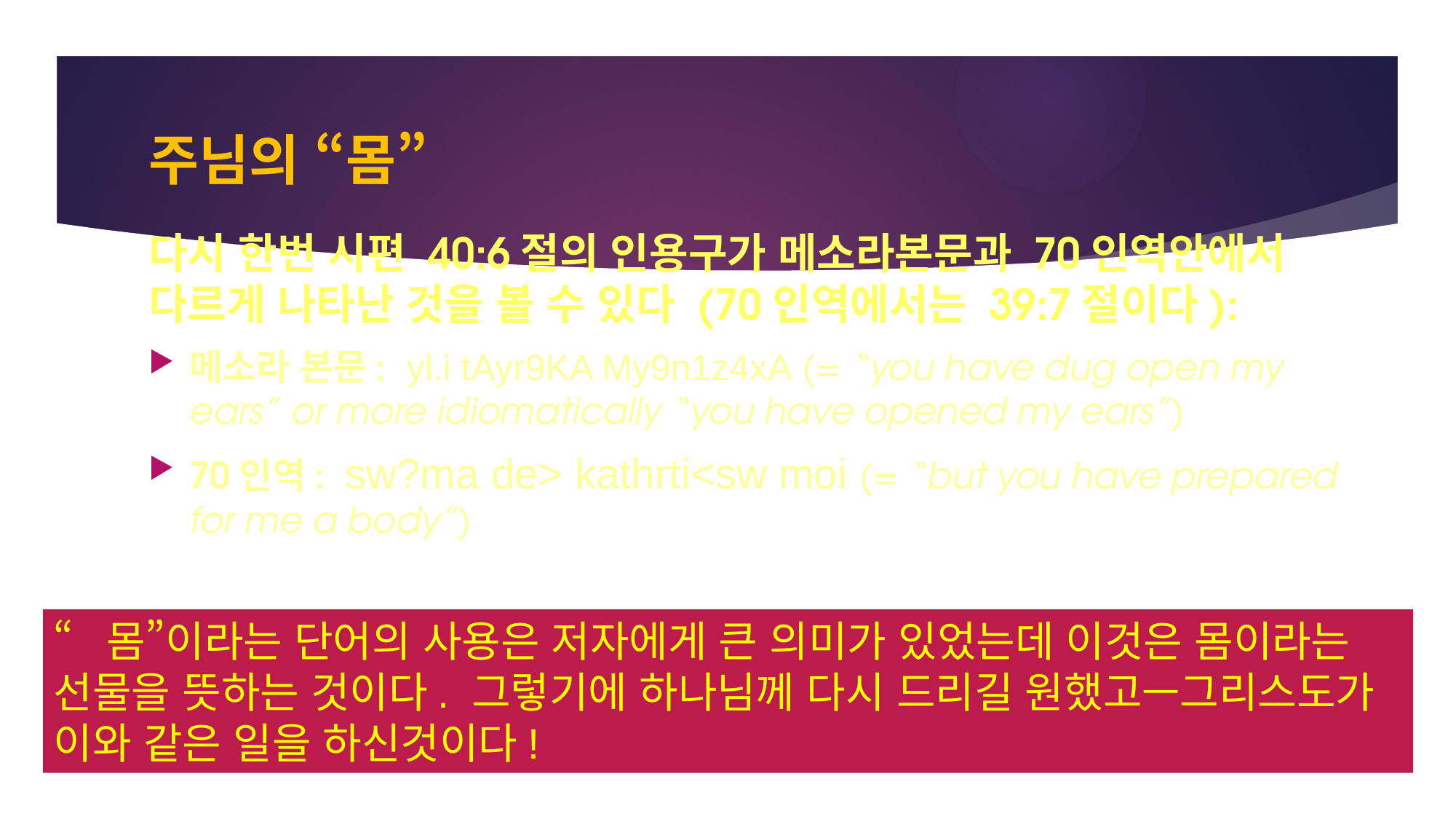

# 주님의 “몸”
다시 한번 시편 40:6절의 인용구가 메소라본문과 70인역안에서 다르게 나타난 것을 볼 수 있다 (70인역에서는 39:7절이다):
메소라 본문:  yl.i tAyr9KA My9n1z4xA (= “you have dug open my ears” or more idiomatically “you have opened my ears”)
70인역:  sw?ma de> kathrti<sw moi (= “but you have prepared for me a body”)
“몸”이라는 단어의 사용은 저자에게 큰 의미가 있었는데 이것은 몸이라는 선물을 뜻하는 것이다. 그렇기에 하나님께 다시 드리길 원했고—그리스도가 이와 같은 일을 하신것이다!